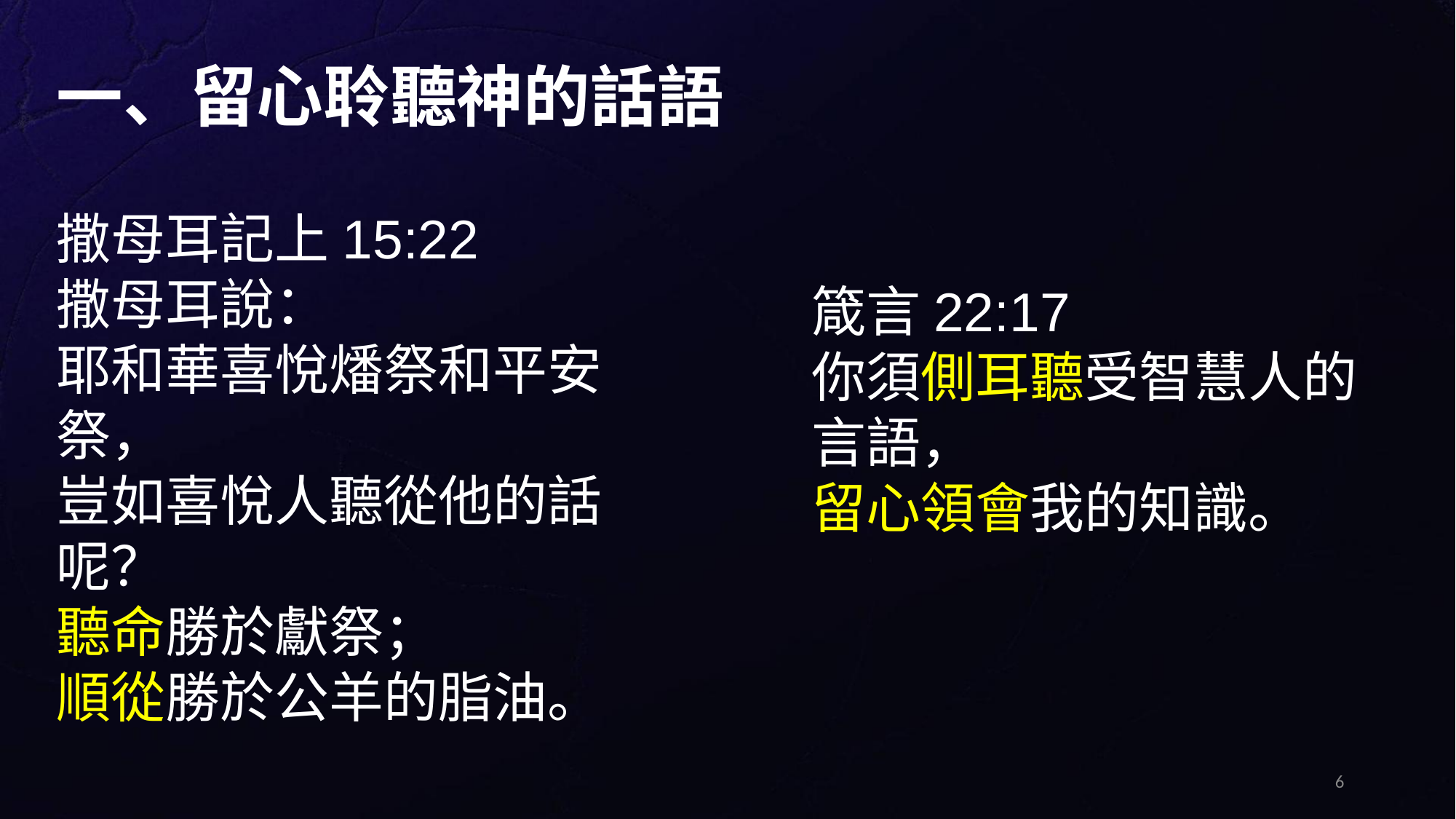

一、留心聆聽神的話語
撒母耳記上15:22
撒母耳說：
耶和華喜悅燔祭和平安祭，
豈如喜悅人聽從他的話呢？
聽命勝於獻祭；
順從勝於公羊的脂油。

箴言22:17
你須側耳聽受智慧人的言語，
留心領會我的知識。
6